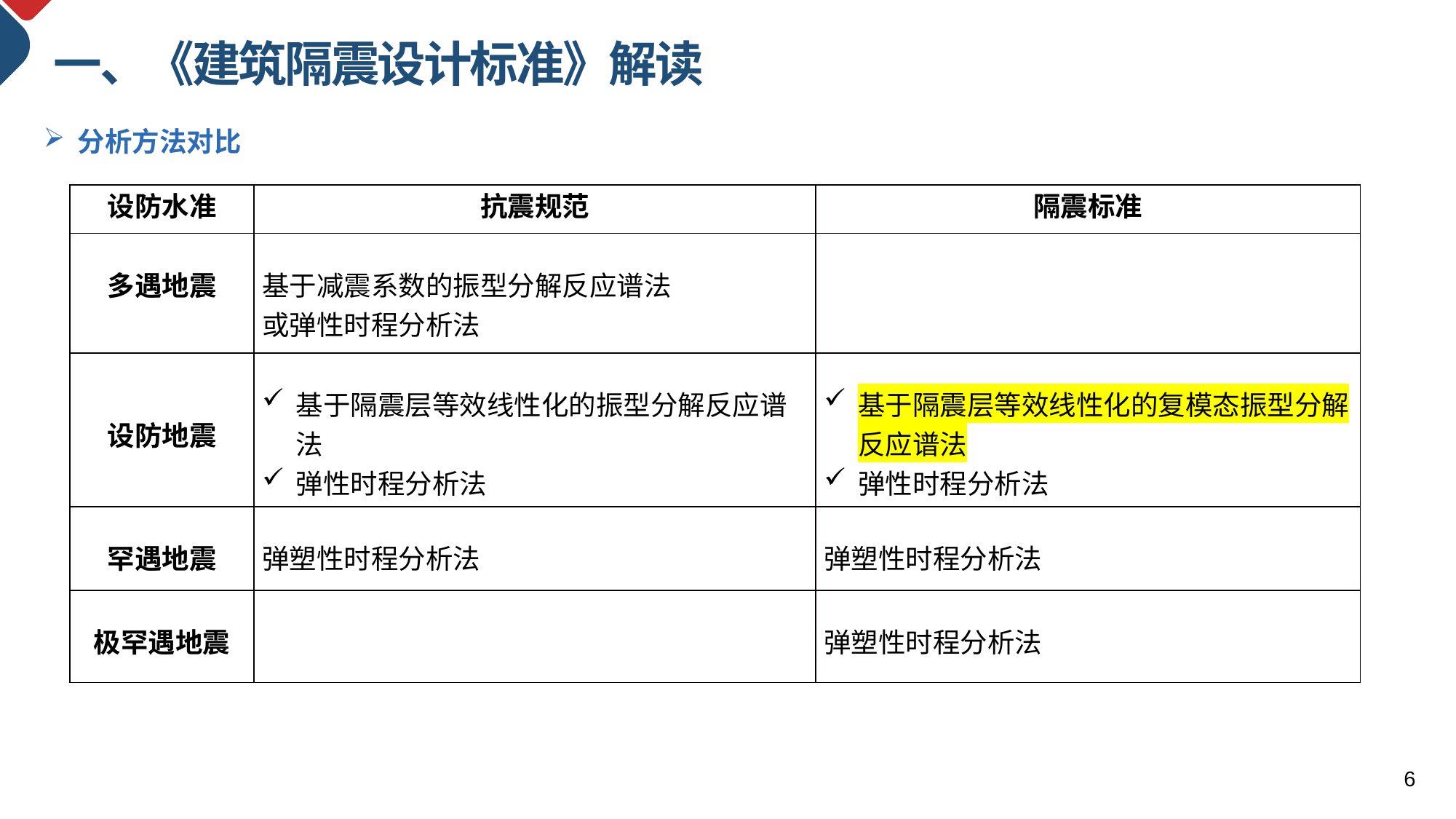

一、《建筑隔震设计标准》解读
分析方法对比
| 设防水准 | 抗震规范 | 隔震标准 |
| --- | --- | --- |
| 多遇地震 | 基于减震系数的振型分解反应谱法 或弹性时程分析法 |  |
| 设防地震 | 基于隔震层等效线性化的振型分解反应谱法 弹性时程分析法 | 基于隔震层等效线性化的复模态振型分解反应谱法 弹性时程分析法 |
| 罕遇地震 | 弹塑性时程分析法 | 弹塑性时程分析法 |
| 极罕遇地震 |  | 弹塑性时程分析法 |